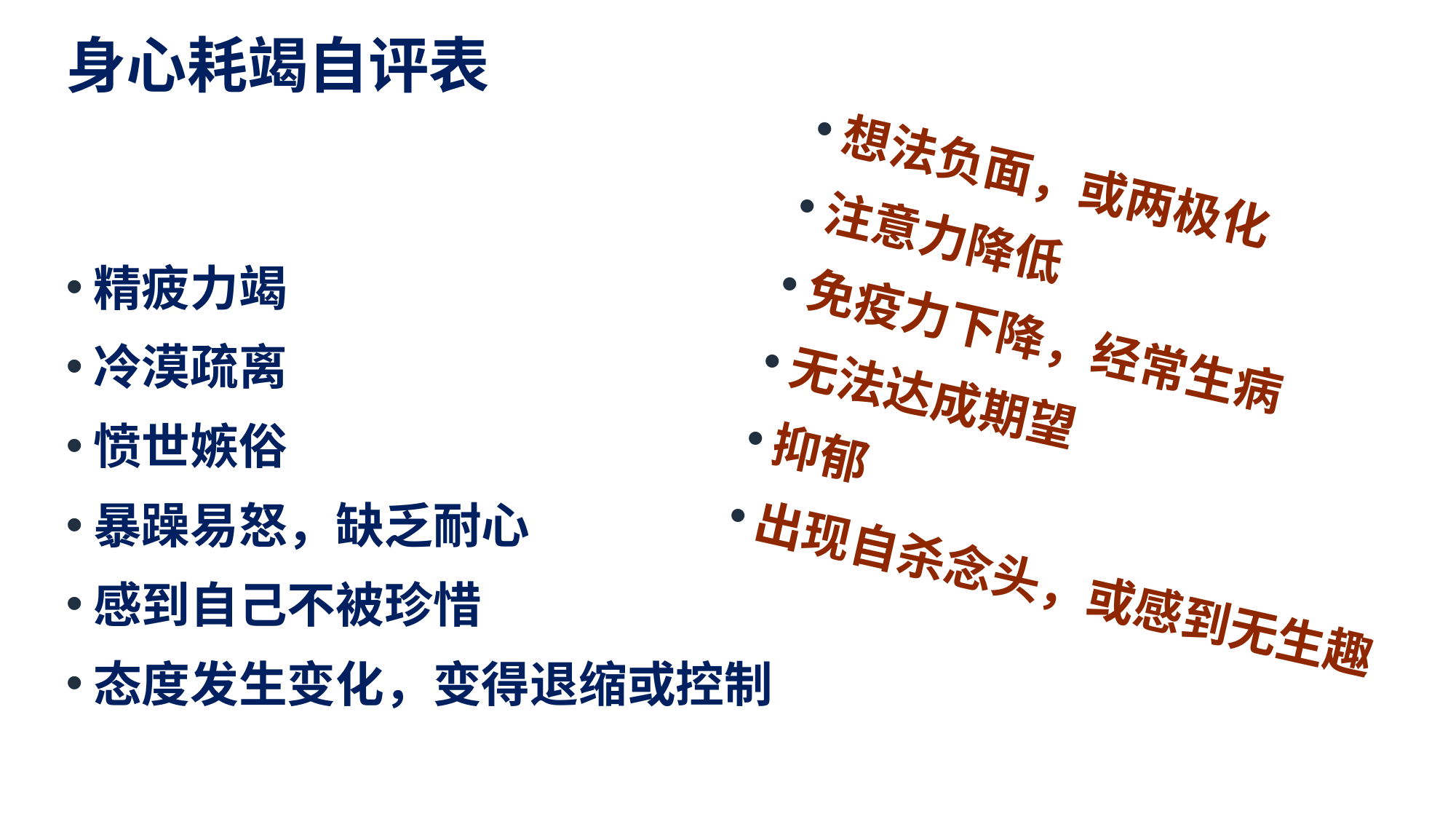

# 身心耗竭自评表
想法负面，或两极化
注意力降低
免疫力下降，经常生病
无法达成期望
抑郁
出现自杀念头，或感到无生趣
精疲力竭
冷漠疏离
愤世嫉俗
暴躁易怒，缺乏耐心
感到自己不被珍惜
态度发生变化，变得退缩或控制